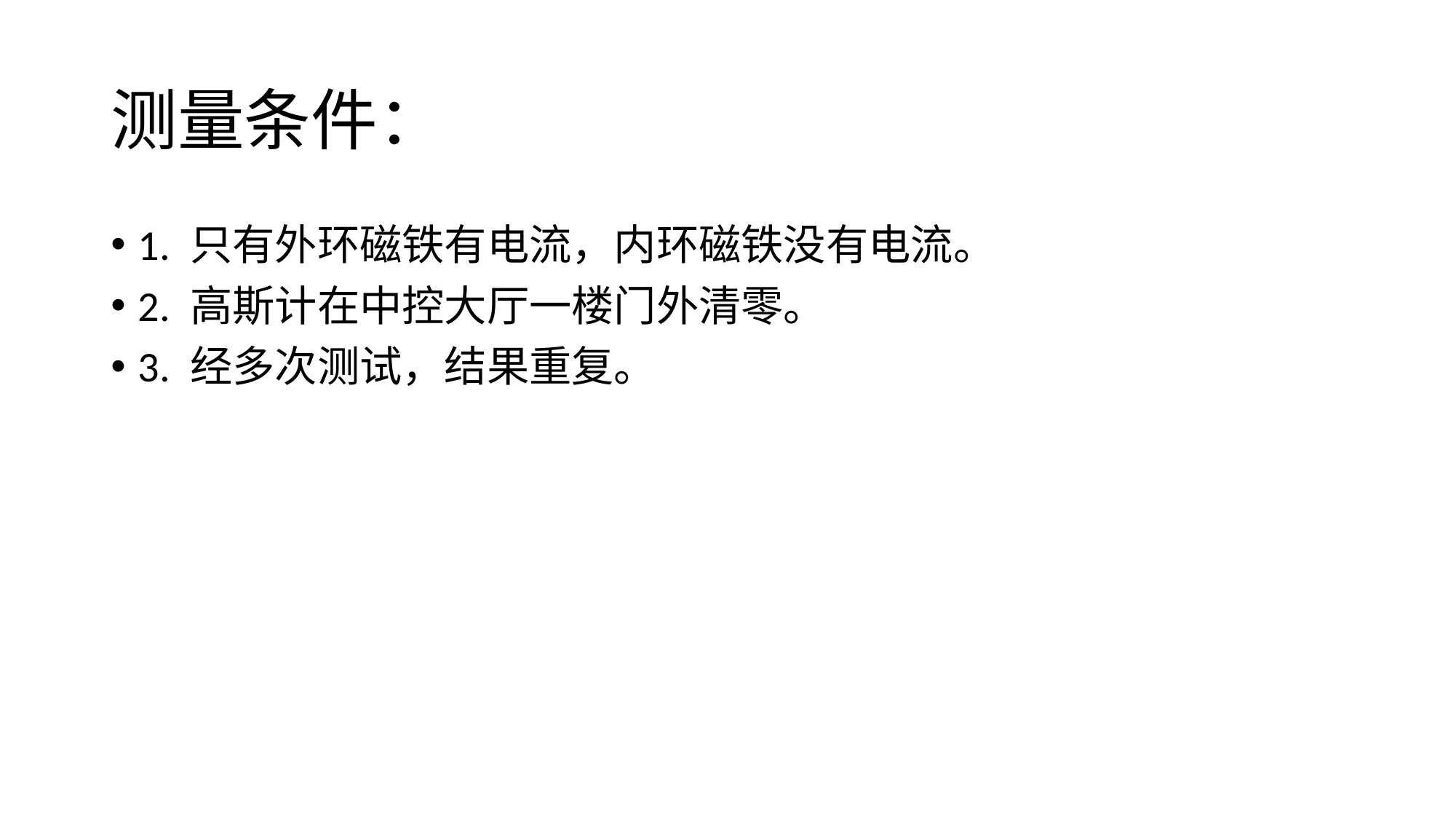

# 测量条件：
1. 只有外环磁铁有电流，内环磁铁没有电流。
2. 高斯计在中控大厅一楼门外清零。
3. 经多次测试，结果重复。